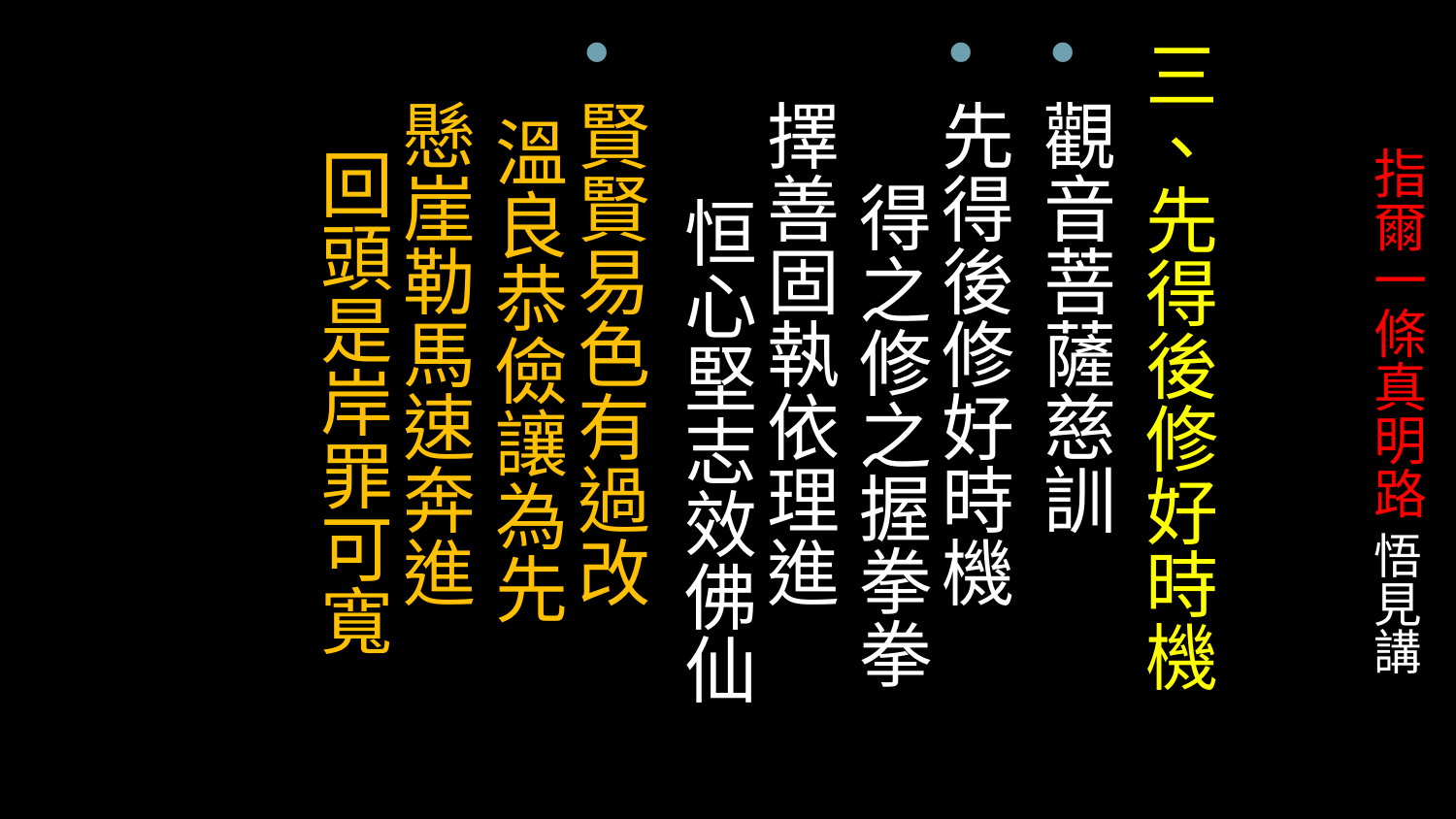

三、先得後修好時機
觀音菩薩慈訓
先得後修好時機                得之修之握拳拳
擇善固執依理進                 恒心堅志效佛仙
賢賢易色有過改            溫良恭儉讓為先
懸崖勒馬速奔進              回頭是岸罪可寬

# 指爾一條真明路 悟見講